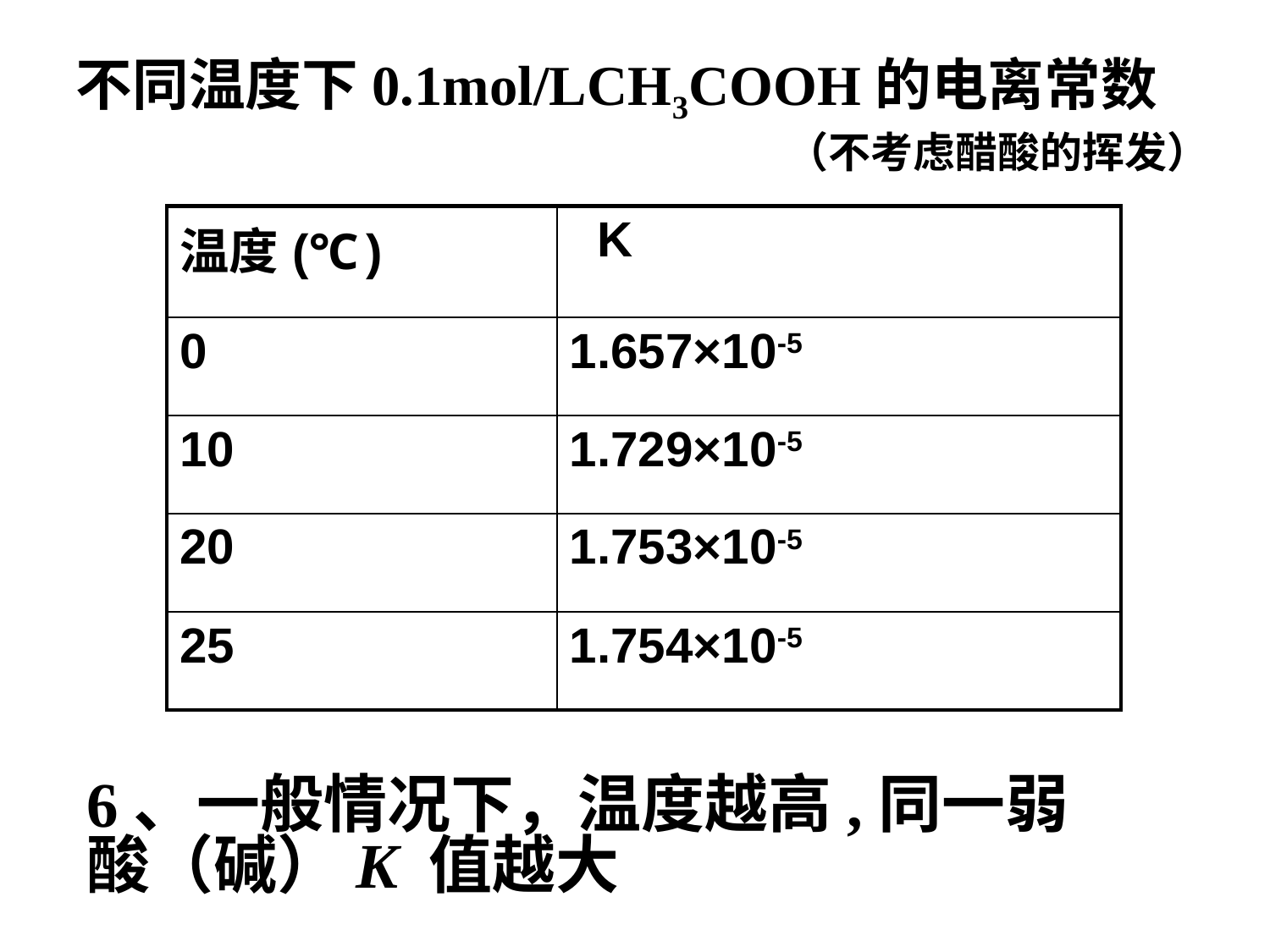

不同温度下0.1mol/LCH3COOH的电离常数
（不考虑醋酸的挥发）

| 温度(℃) | K |
| --- | --- |
| 0 | 1.657×10-5 |
| 10 | 1.729×10-5 |
| 20 | 1.753×10-5 |
| 25 | 1.754×10-5 |

6、一般情况下，温度越高,同一弱酸（碱）K 值越大